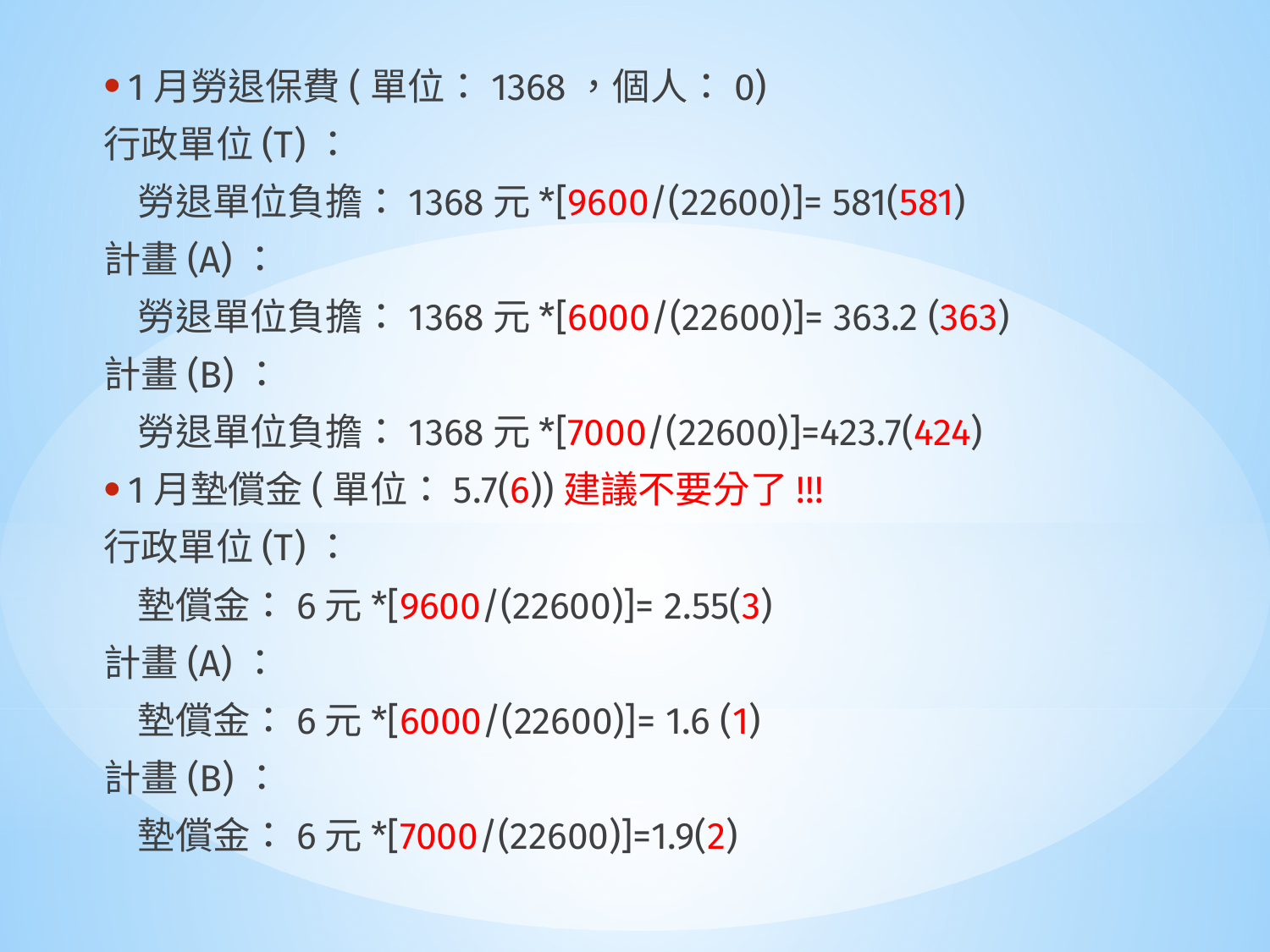

1月勞退保費(單位：1368，個人：0)
行政單位(T)：
   勞退單位負擔：1368元*[9600/(22600)]= 581(581)
計畫(A)：
   勞退單位負擔：1368元*[6000/(22600)]= 363.2 (363)
計畫(B)：
   勞退單位負擔：1368元*[7000/(22600)]=423.7(424)
1月墊償金(單位：5.7(6))建議不要分了!!!
行政單位(T)：
   墊償金：6元*[9600/(22600)]= 2.55(3)
計畫(A)：
   墊償金：6元*[6000/(22600)]= 1.6 (1)
計畫(B)：
   墊償金：6元*[7000/(22600)]=1.9(2)